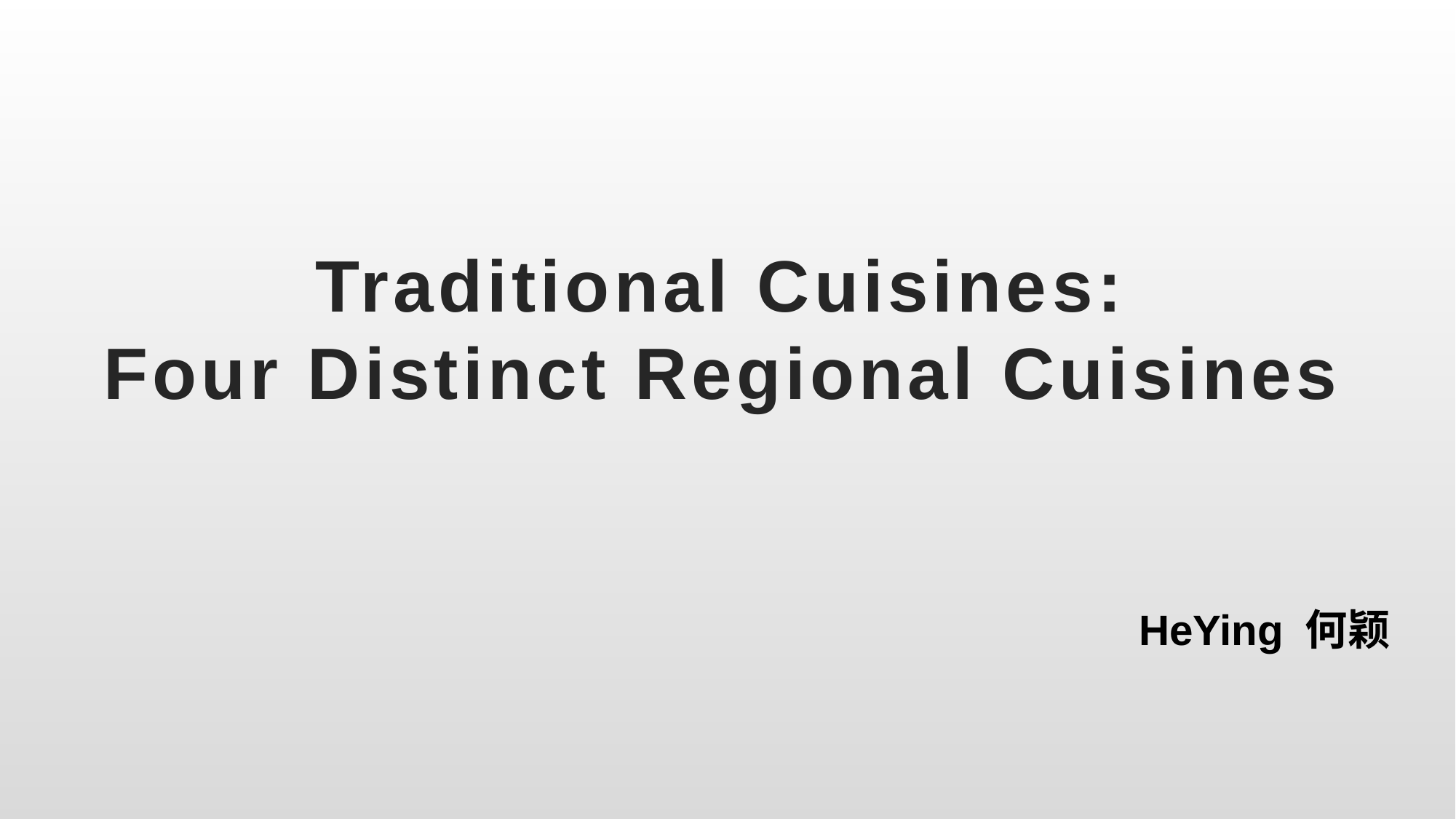

# Traditional Cuisines: Four Distinct Regional Cuisines
HeYing 何颖